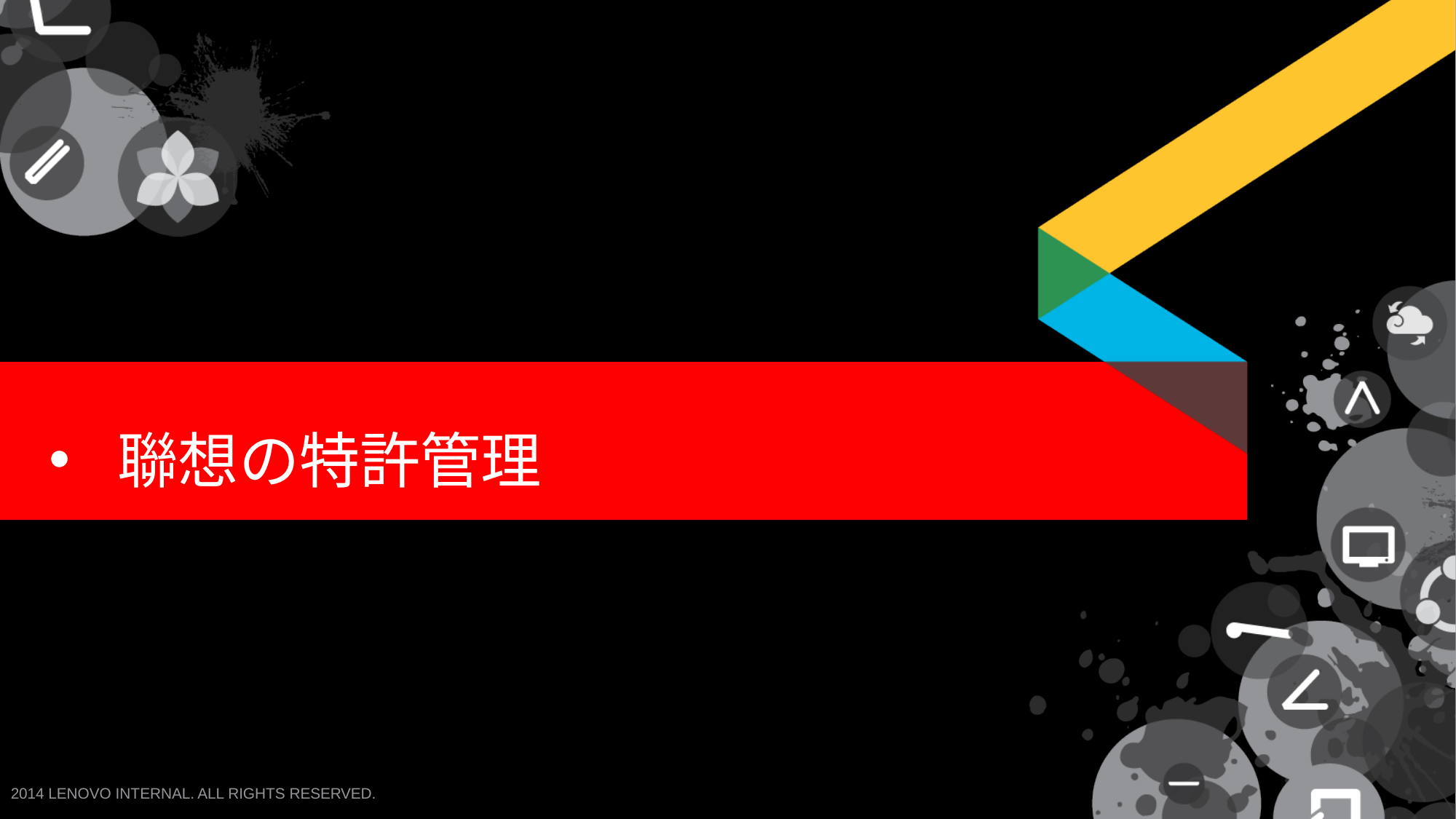

# 聯想の特許管理
2014 LENOVO INTERNAL. All rights reserved.